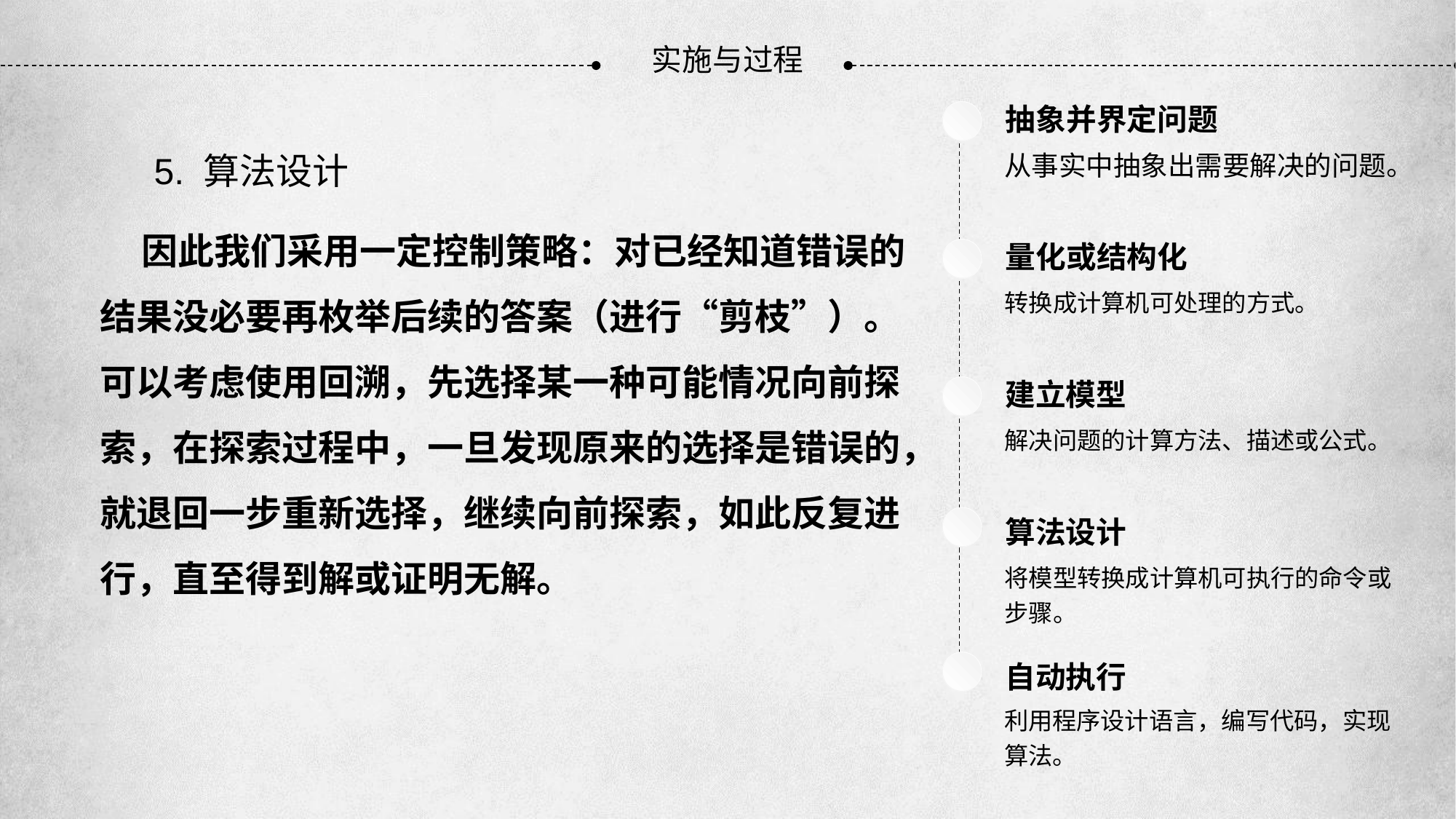

实施与过程
抽象并界定问题

从事实中抽象出需要解决的问题。
5. 算法设计
    因此我们采用一定控制策略：对已经知道错误的结果没必要再枚举后续的答案（进行“剪枝”）。可以考虑使用回溯，先选择某一种可能情况向前探索，在探索过程中，一旦发现原来的选择是错误的，就退回一步重新选择，继续向前探索，如此反复进行，直至得到解或证明无解。

量化或结构化

转换成计算机可处理的方式。

建立模型

解决问题的计算方法、描述或公式。

算法设计
将模型转换成计算机可执行的命令或步骤。

自动执行
利用程序设计语言，编写代码，实现算法。